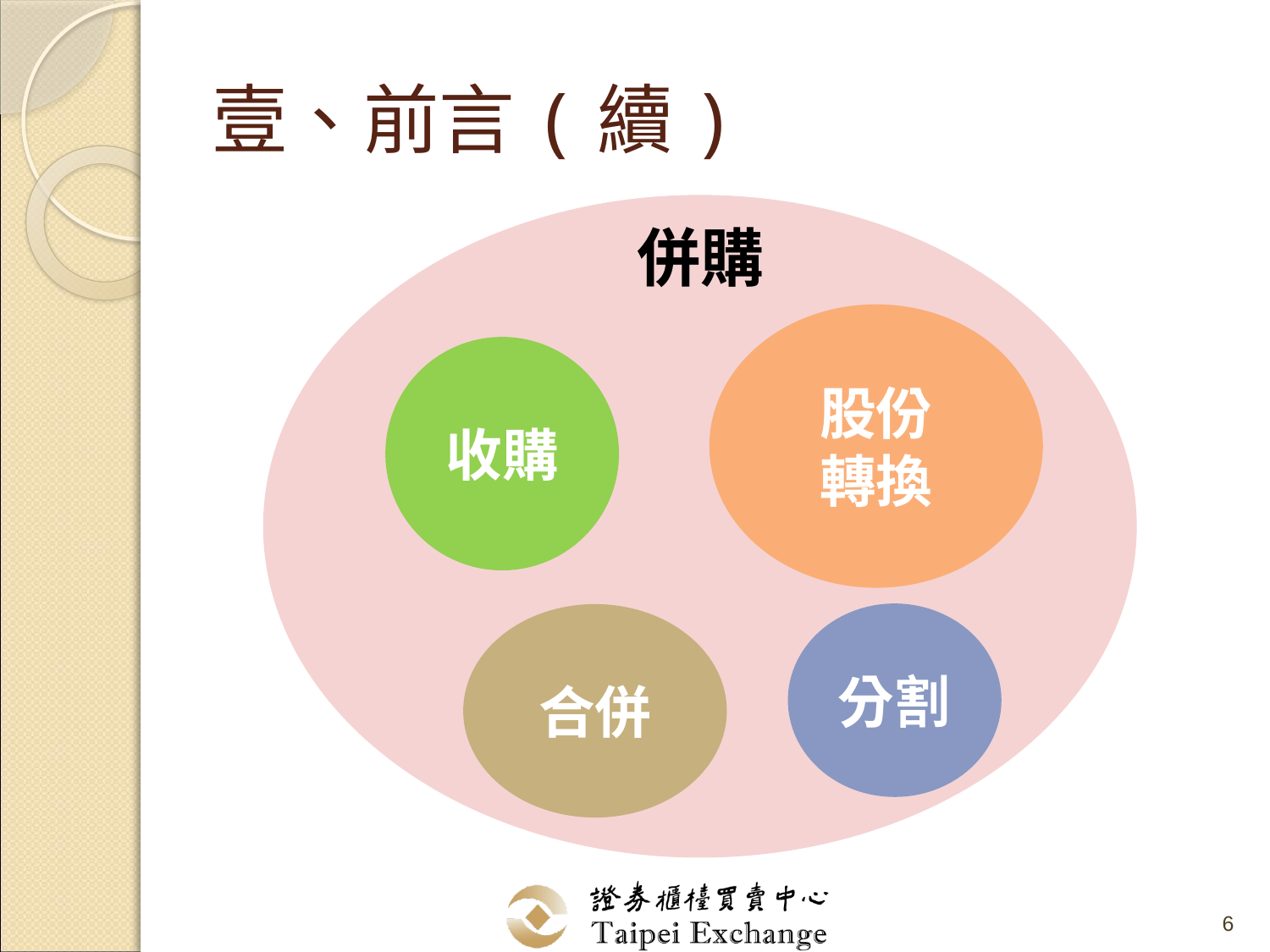

# 壹、前言(續)

併購
股份
轉換
收購
分割
合併
6